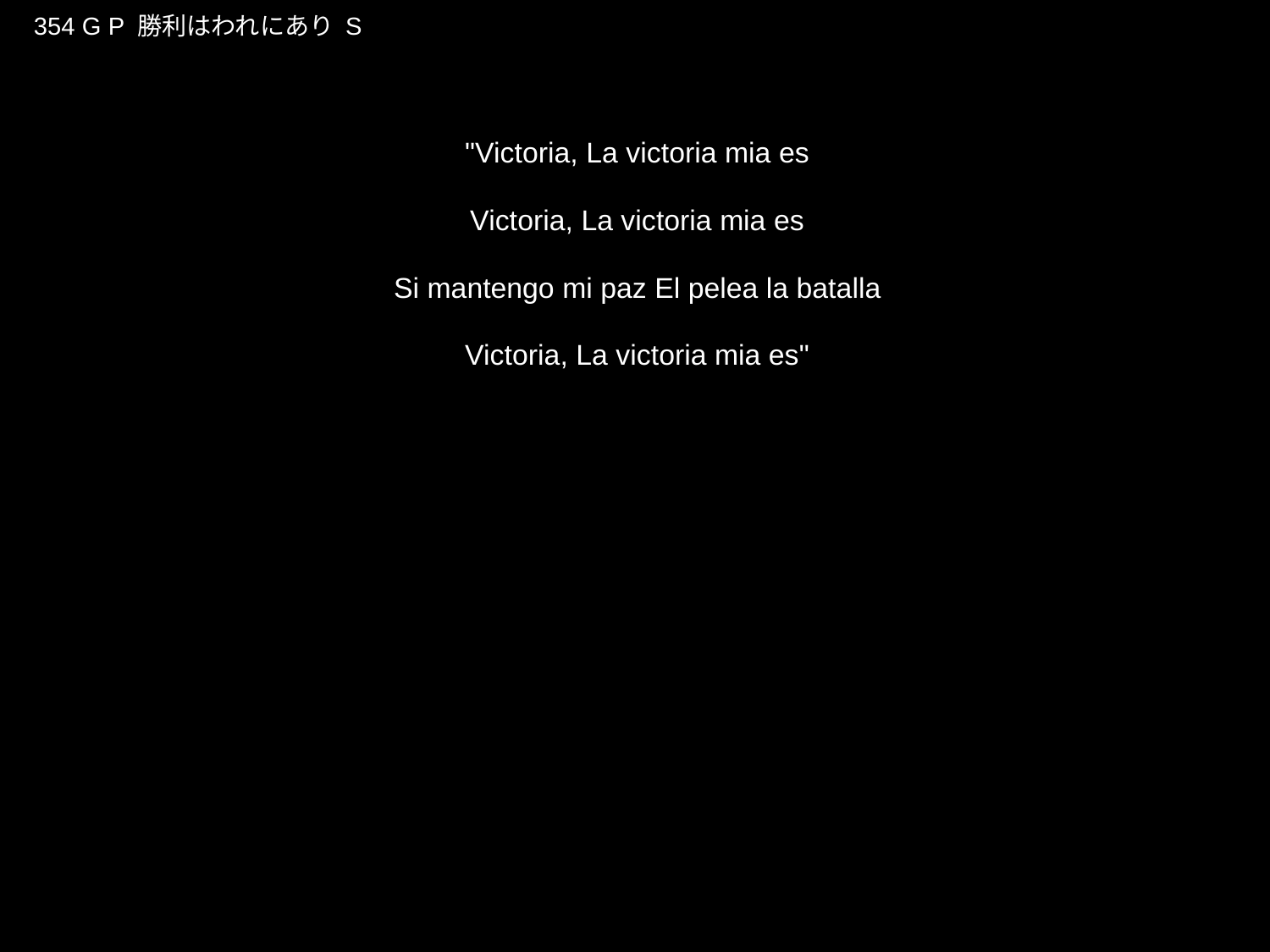

しょうりはわれにあり
★P
354 G P 勝利はわれにあり S
★３
"Victoria, La victoria mia es
Victoria, La victoria mia es
Si mantengo mi paz El pelea la batalla
Victoria, La victoria mia es"